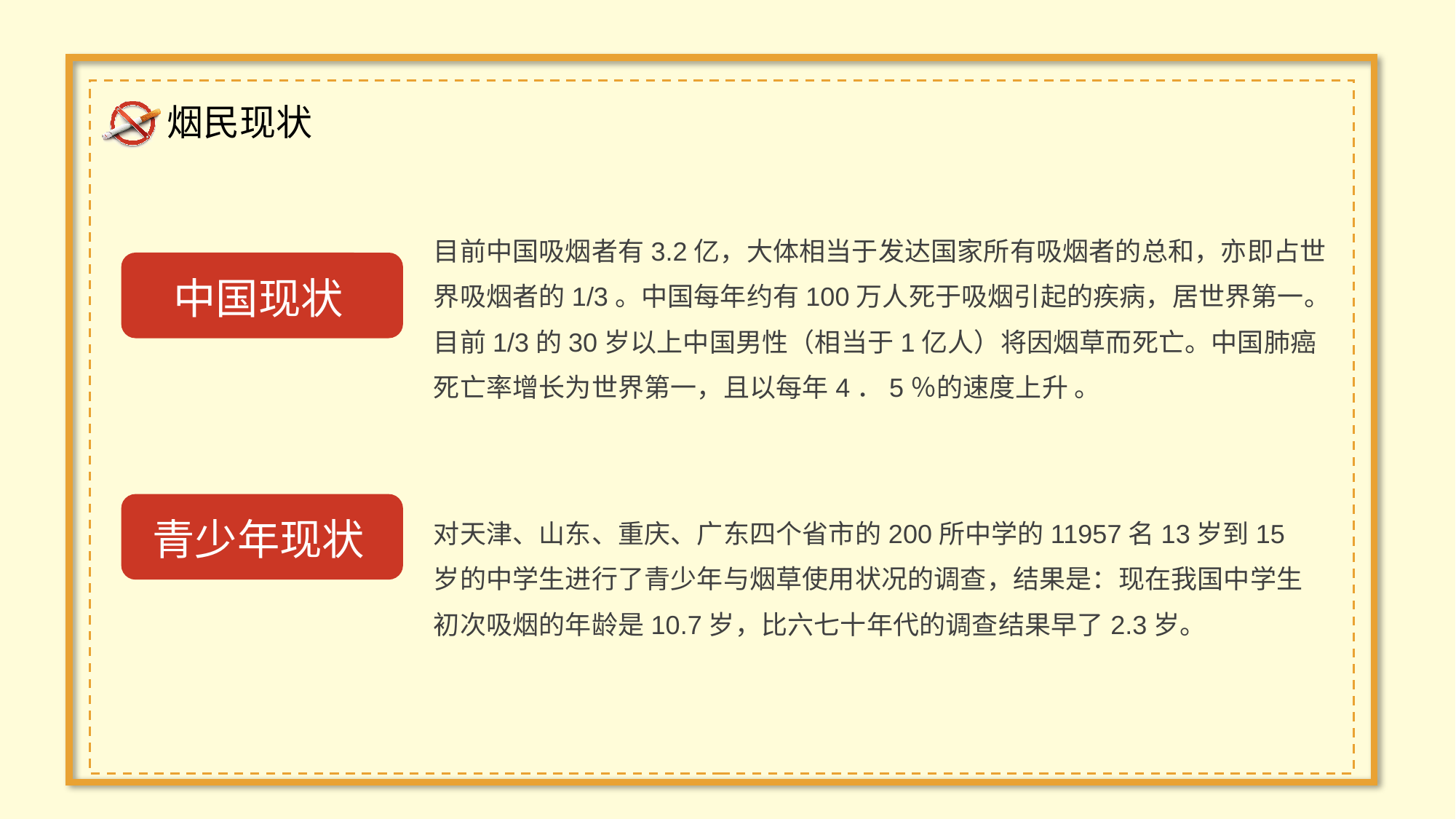

目前中国吸烟者有3.2亿，大体相当于发达国家所有吸烟者的总和，亦即占世界吸烟者的1/3。中国每年约有100万人死于吸烟引起的疾病，居世界第一。目前1/3的30岁以上中国男性（相当于1亿人）将因烟草而死亡。中国肺癌死亡率增长为世界第一，且以每年4．5％的速度上升 。

中国现状

对天津、山东、重庆、广东四个省市的200所中学的11957名13岁到15岁的中学生进行了青少年与烟草使用状况的调查，结果是：现在我国中学生初次吸烟的年龄是10.7岁，比六七十年代的调查结果早了2.3岁。
青少年现状